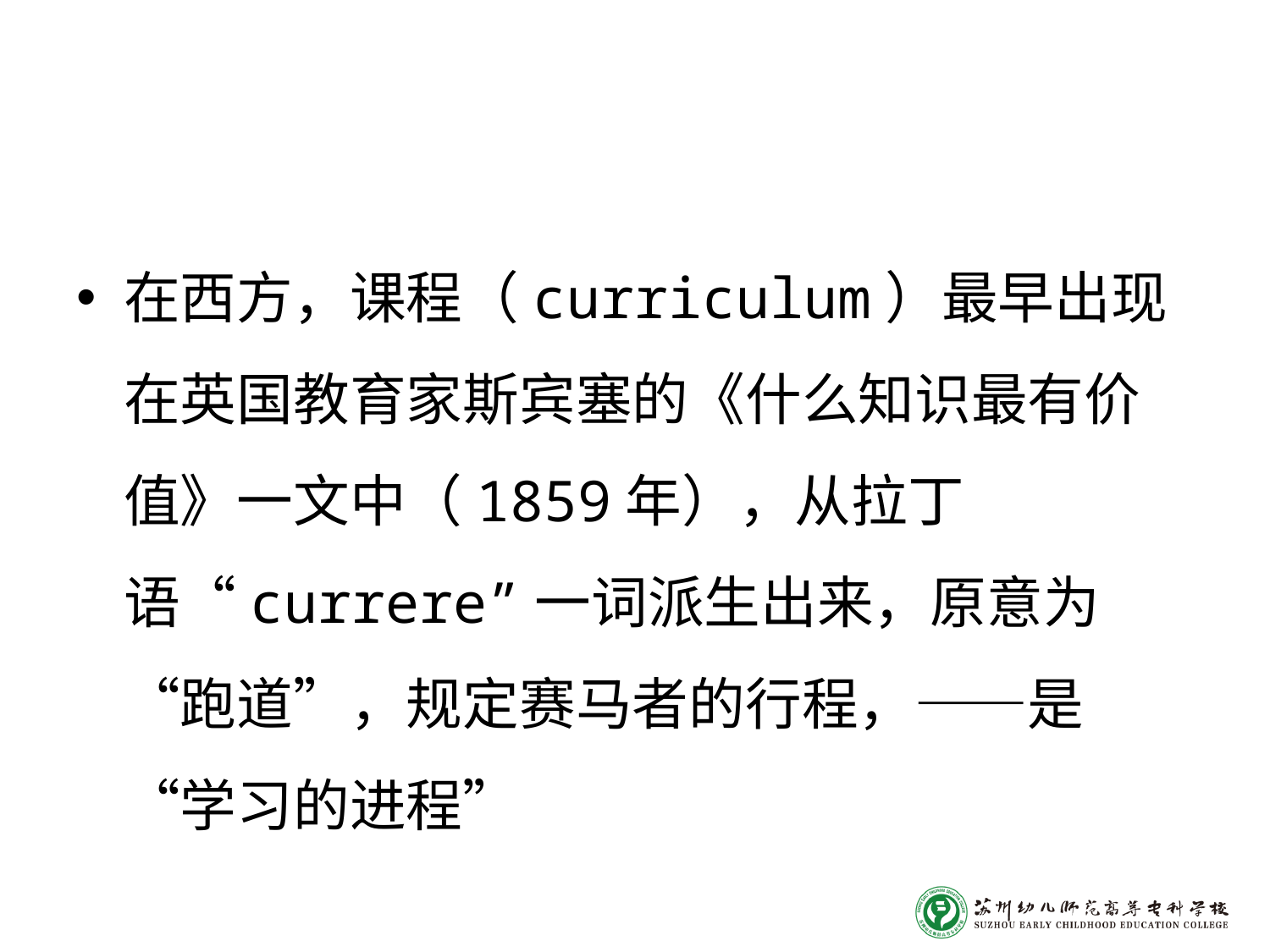

在西方，课程（curriculum）最早出现在英国教育家斯宾塞的《什么知识最有价值》一文中（1859年），从拉丁语“currere”一词派生出来，原意为“跑道”，规定赛马者的行程，——是“学习的进程”